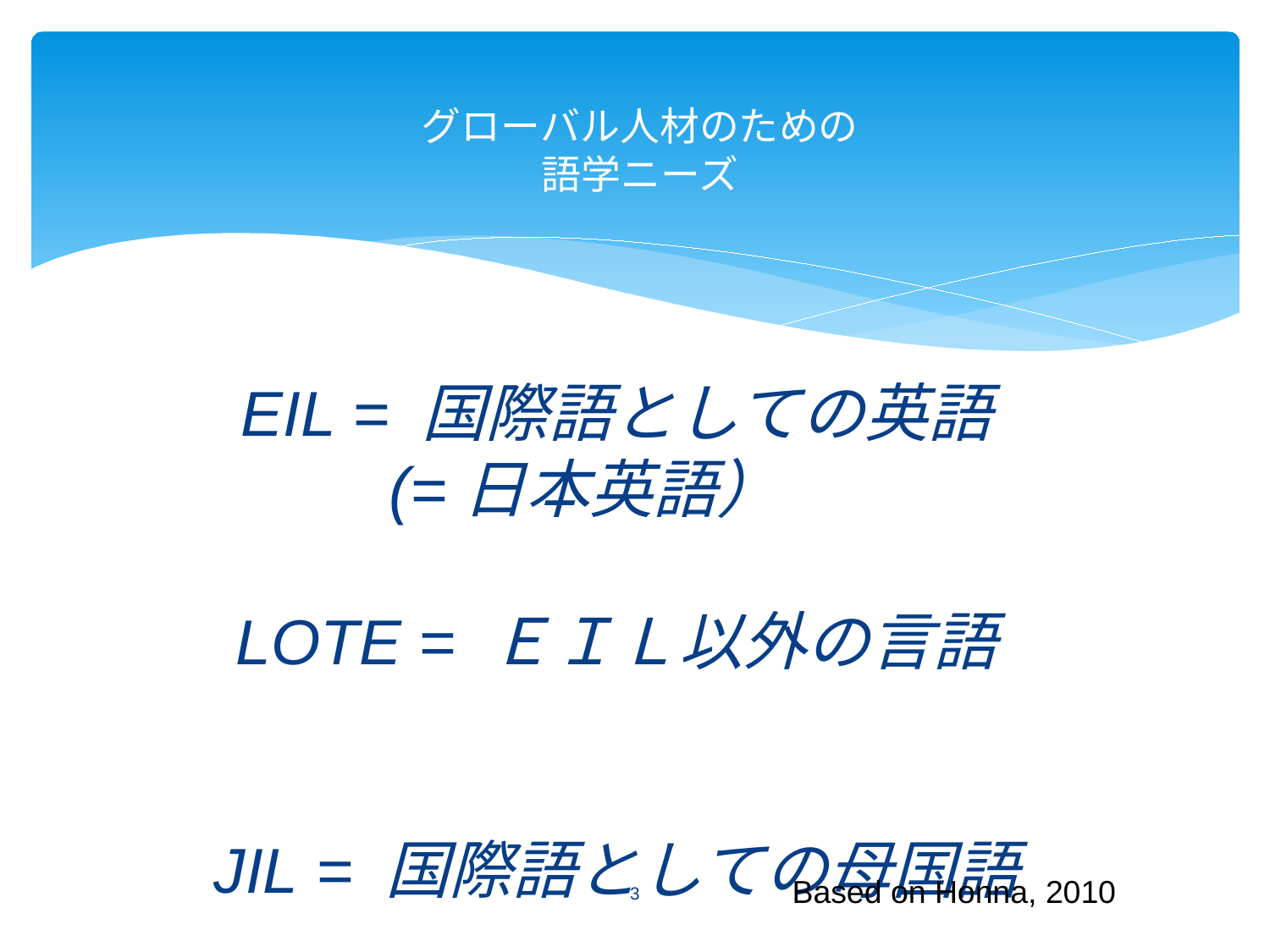

# グローバル人材のための 語学ニーズ
EIL = 国際語としての英語
(=日本英語）
LOTE = ＥＩＬ以外の言語
JIL = 国際語としての母国語

Based on Honna, 2010
3